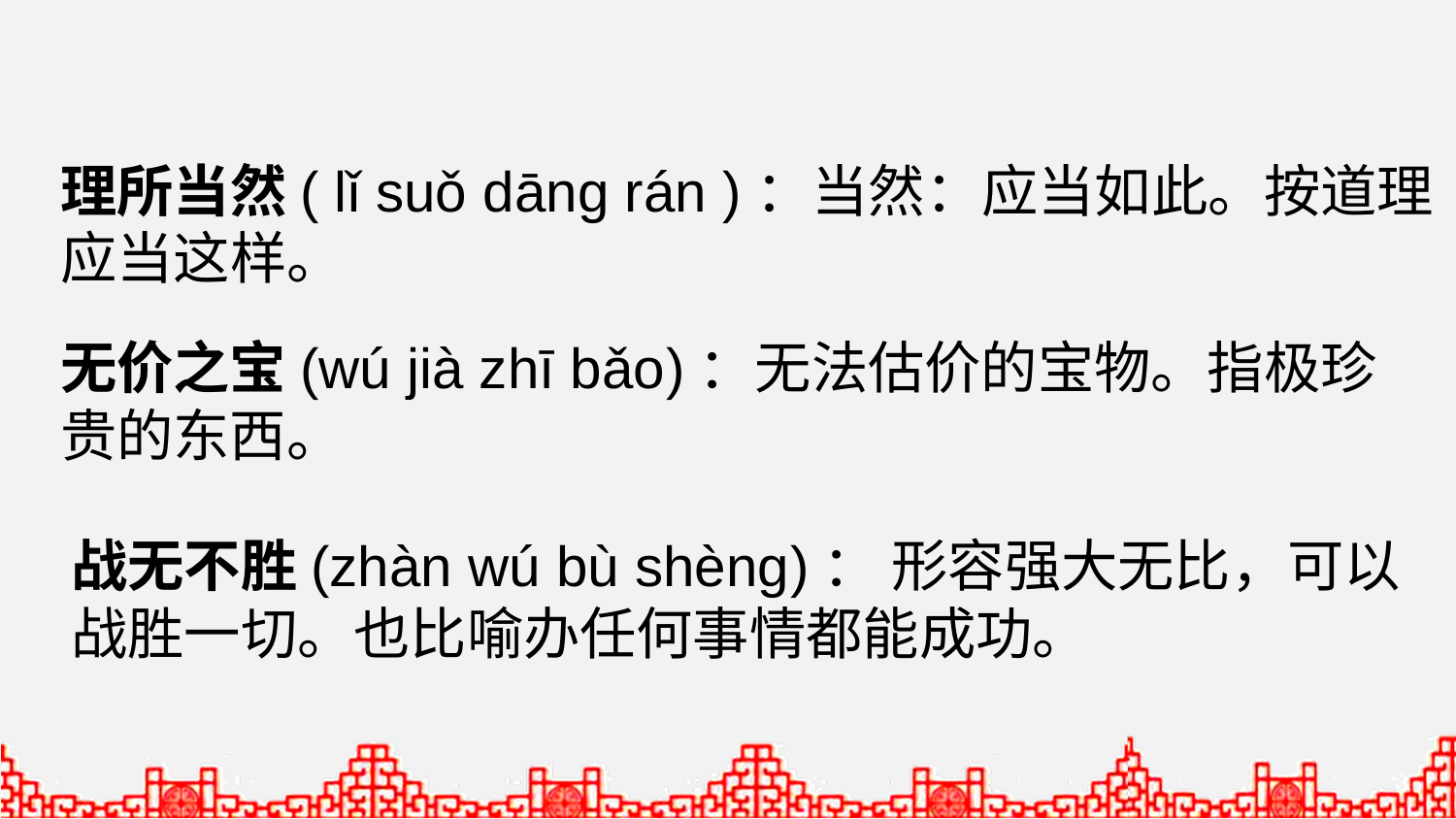

理所当然( lǐ suǒ dāng rán )：当然：应当如此。按道理应当这样。
无价之宝(wú jià zhī bǎo)：无法估价的宝物。指极珍贵的东西。
战无不胜(zhàn wú bù shèng)： 形容强大无比，可以战胜一切。也比喻办任何事情都能成功。